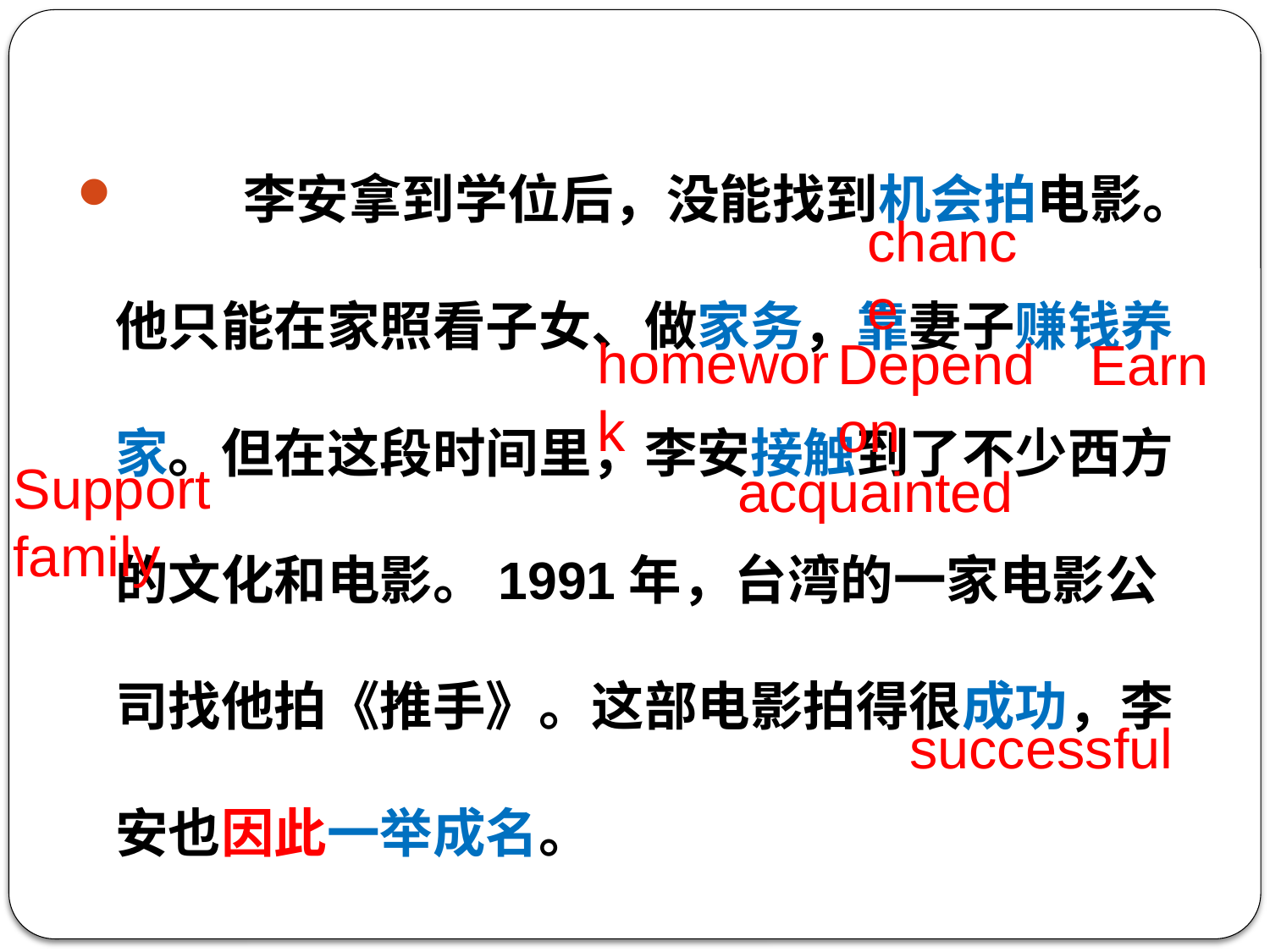

李安拿到学位后，没能找到机会拍电影。他只能在家照看子女、做家务，靠妻子赚钱养家。但在这段时间里，李安接触到了不少西方的文化和电影。1991年，台湾的一家电影公司找他拍《推手》。这部电影拍得很成功，李安也因此一举成名。
chance
homework
Depend on
Earn
Support family
acquainted
successful